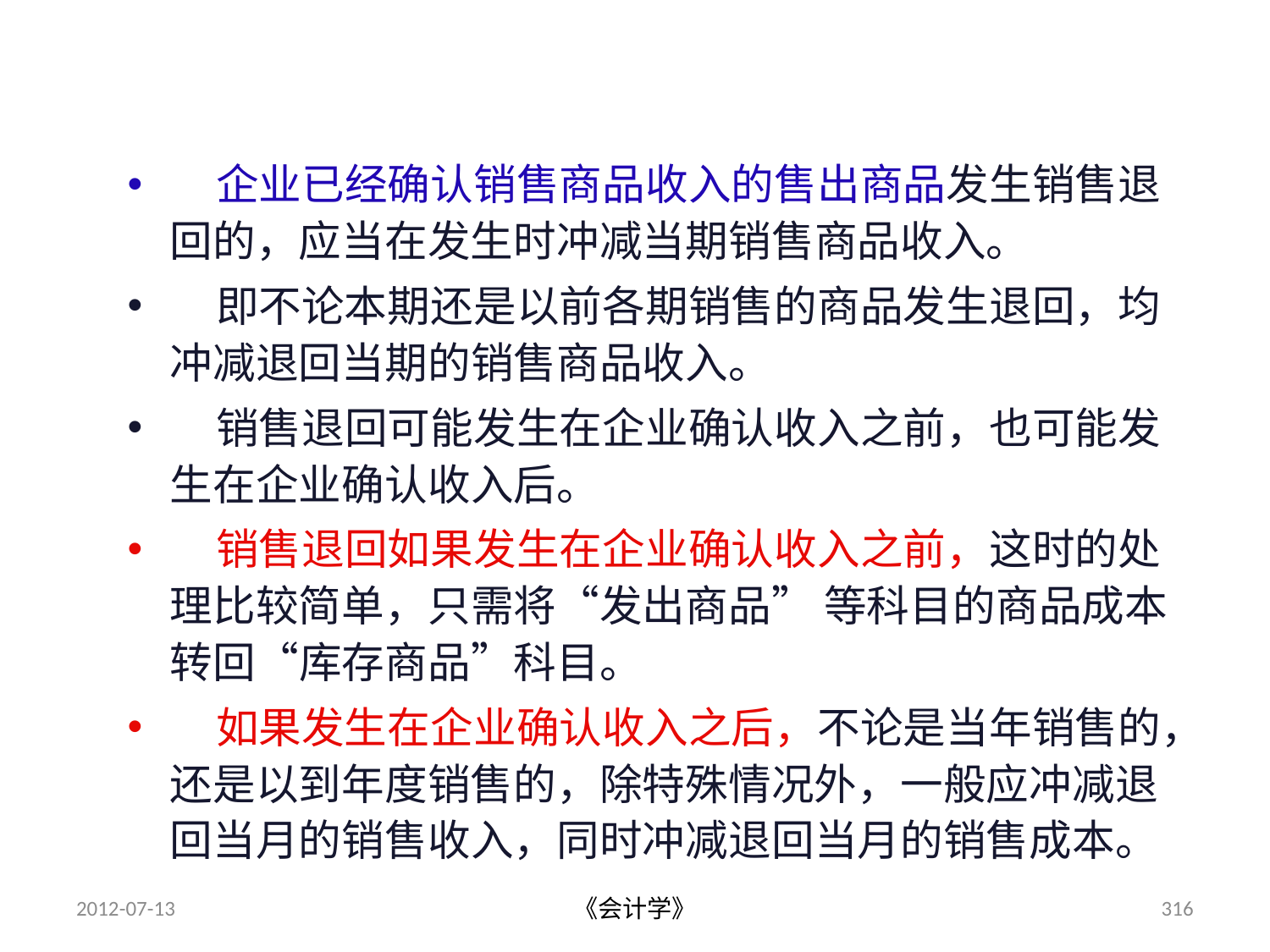

企业已经确认销售商品收入的售出商品发生销售退回的，应当在发生时冲减当期销售商品收入。
    即不论本期还是以前各期销售的商品发生退回，均冲减退回当期的销售商品收入。
    销售退回可能发生在企业确认收入之前，也可能发生在企业确认收入后。
    销售退回如果发生在企业确认收入之前，这时的处理比较简单，只需将“发出商品” 等科目的商品成本转回“库存商品”科目。
    如果发生在企业确认收入之后，不论是当年销售的，还是以到年度销售的，除特殊情况外，一般应冲减退回当月的销售收入，同时冲减退回当月的销售成本。
2012-07-13
《会计学》
316